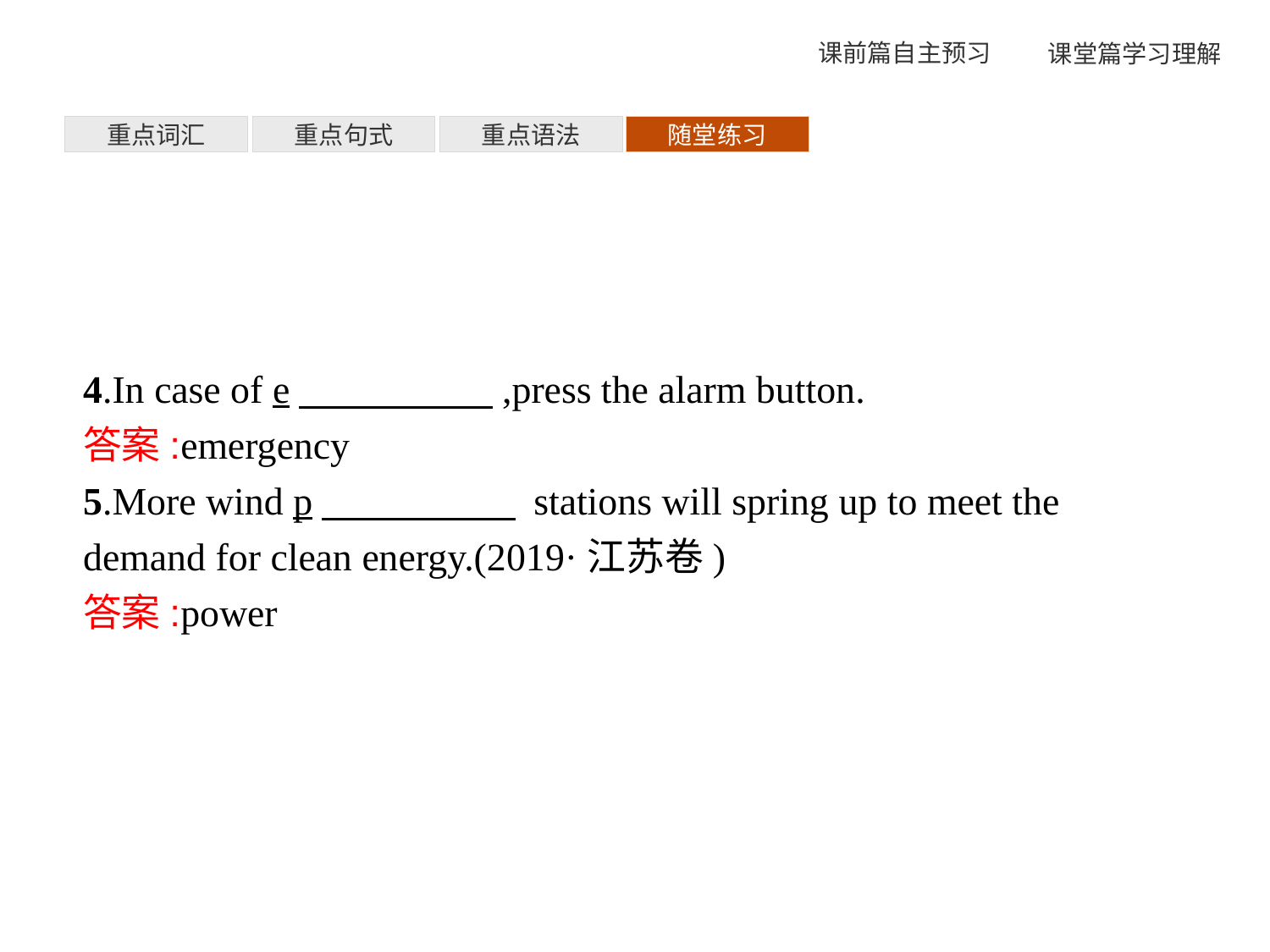

重点词汇
重点句式
重点语法
随堂练习
4.In case of e　　　　　,press the alarm button.
答案:emergency
5.More wind p　　　　　 stations will spring up to meet the demand for clean energy.(2019·江苏卷)
答案:power